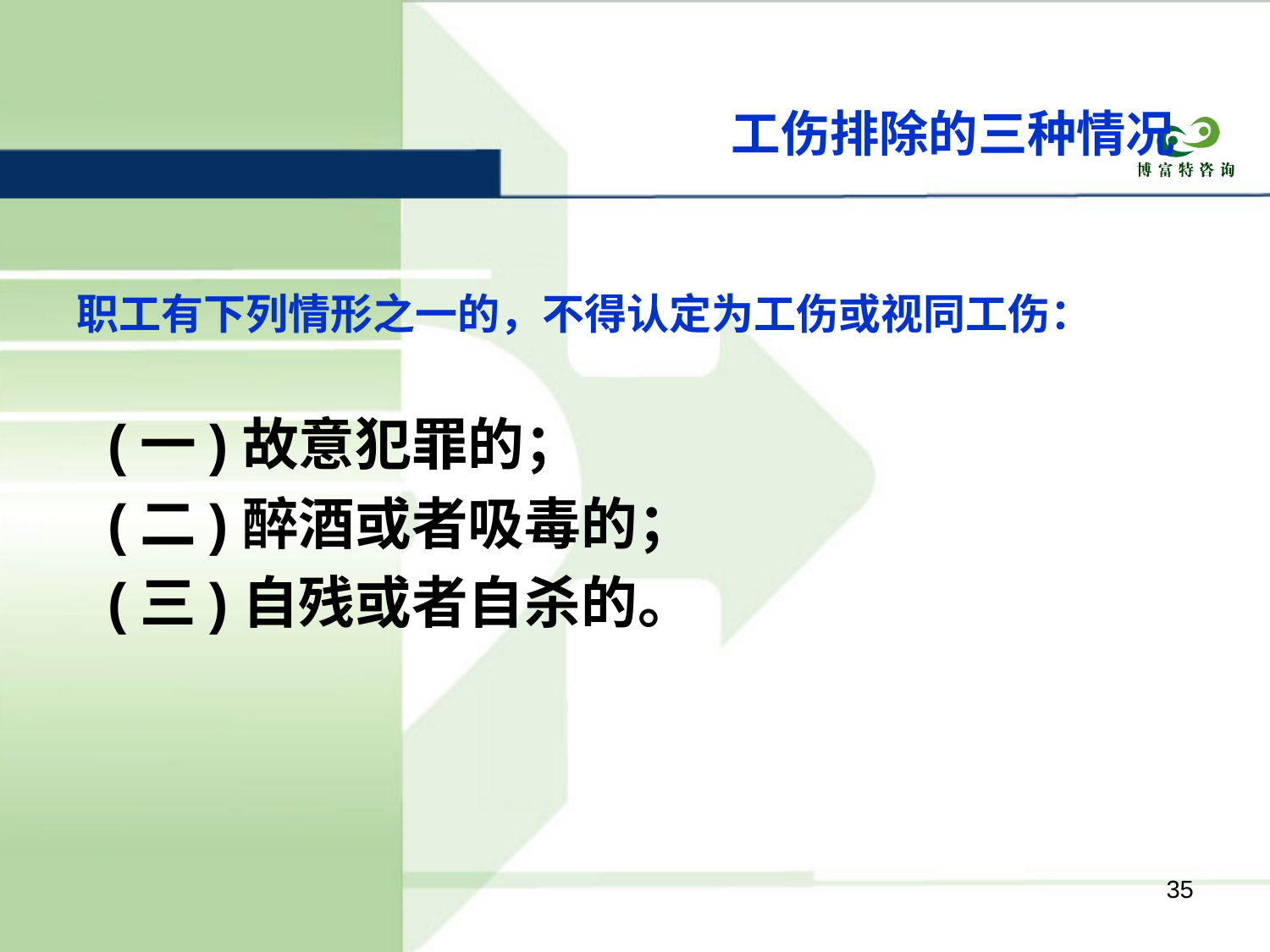

# 工伤排除的三种情况

职工有下列情形之一的，不得认定为工伤或视同工伤：

  (一)故意犯罪的；
  (二)醉酒或者吸毒的；
  (三)自残或者自杀的。
35